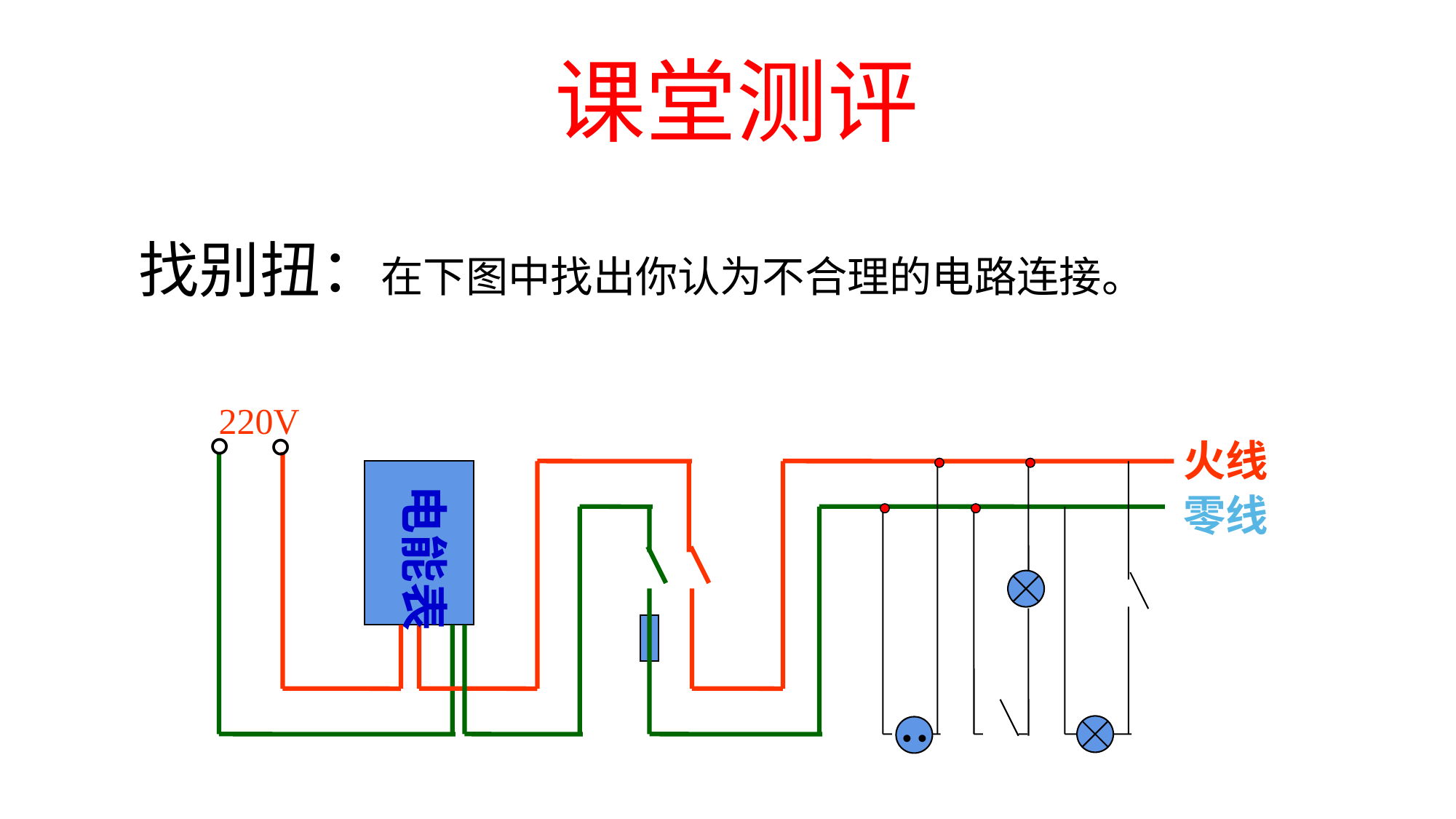

课堂测评
找别扭：在下图中找出你认为不合理的电路连接。
。
220V
。
火线

电能表
零线

..